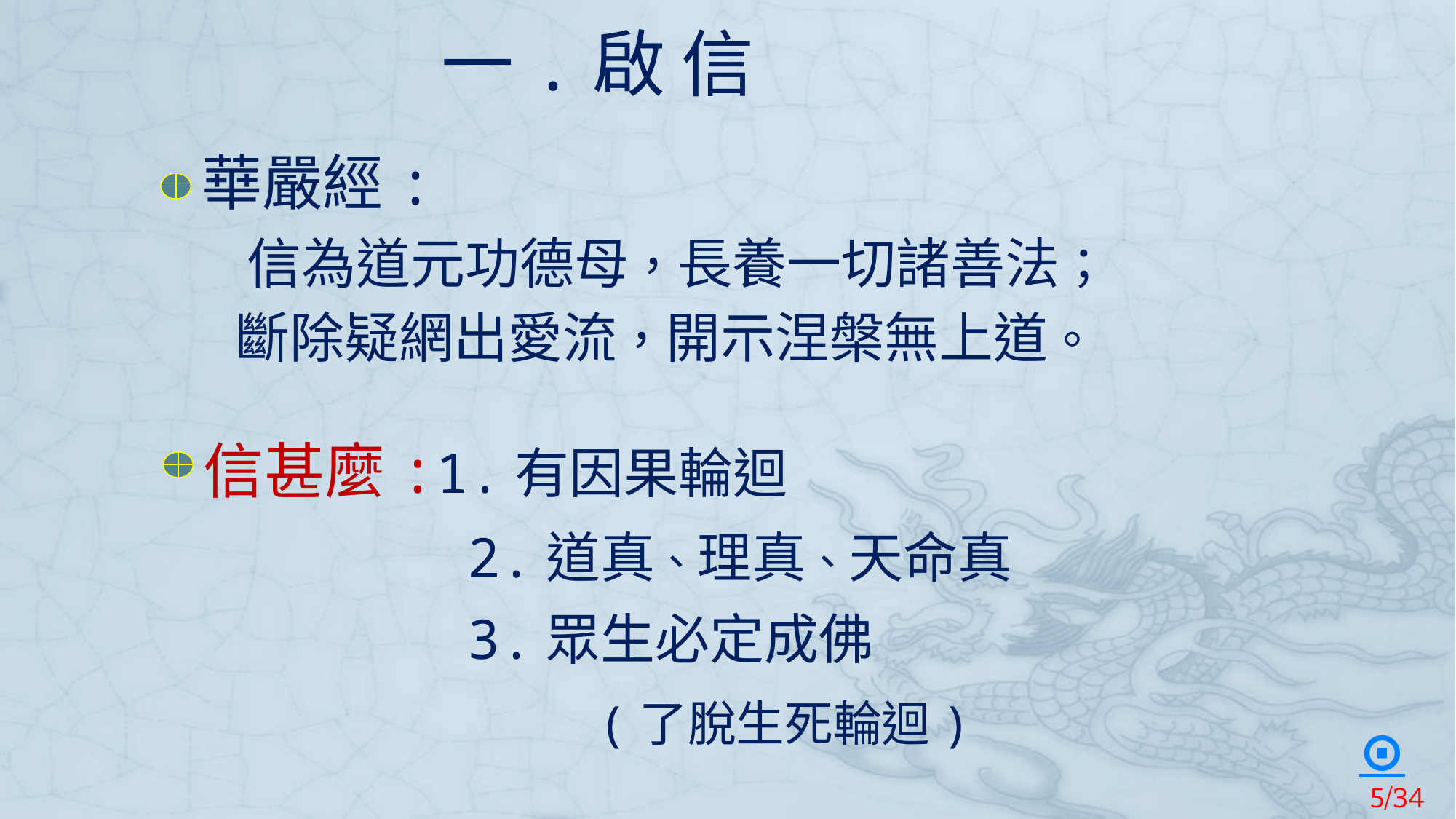

一.啟 信
華嚴經:
  信為道元功德母，長養一切諸善法；
   斷除疑網出愛流，開示涅槃無上道。

 信甚麼:1.有因果輪迴
         2.道真、理真、天命真
         3.眾生必定成佛
             (了脫生死輪迴)

⊙
    5/34